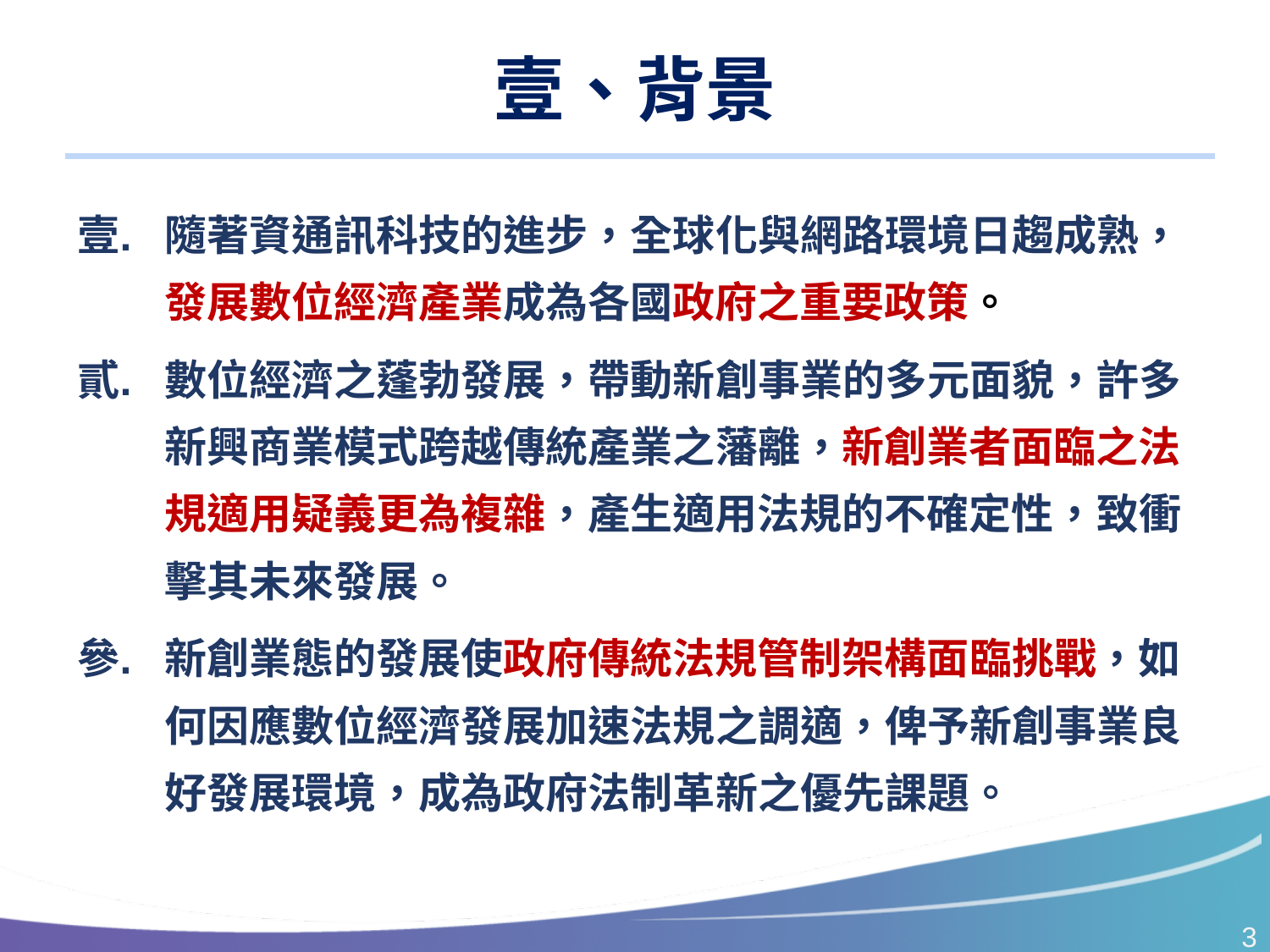

# 壹、背景
隨著資通訊科技的進步，全球化與網路環境日趨成熟，發展數位經濟產業成為各國政府之重要政策。
數位經濟之蓬勃發展，帶動新創事業的多元面貌，許多新興商業模式跨越傳統產業之藩離，新創業者面臨之法規適用疑義更為複雜，產生適用法規的不確定性，致衝擊其未來發展。
新創業態的發展使政府傳統法規管制架構面臨挑戰，如何因應數位經濟發展加速法規之調適，俾予新創事業良好發展環境，成為政府法制革新之優先課題。